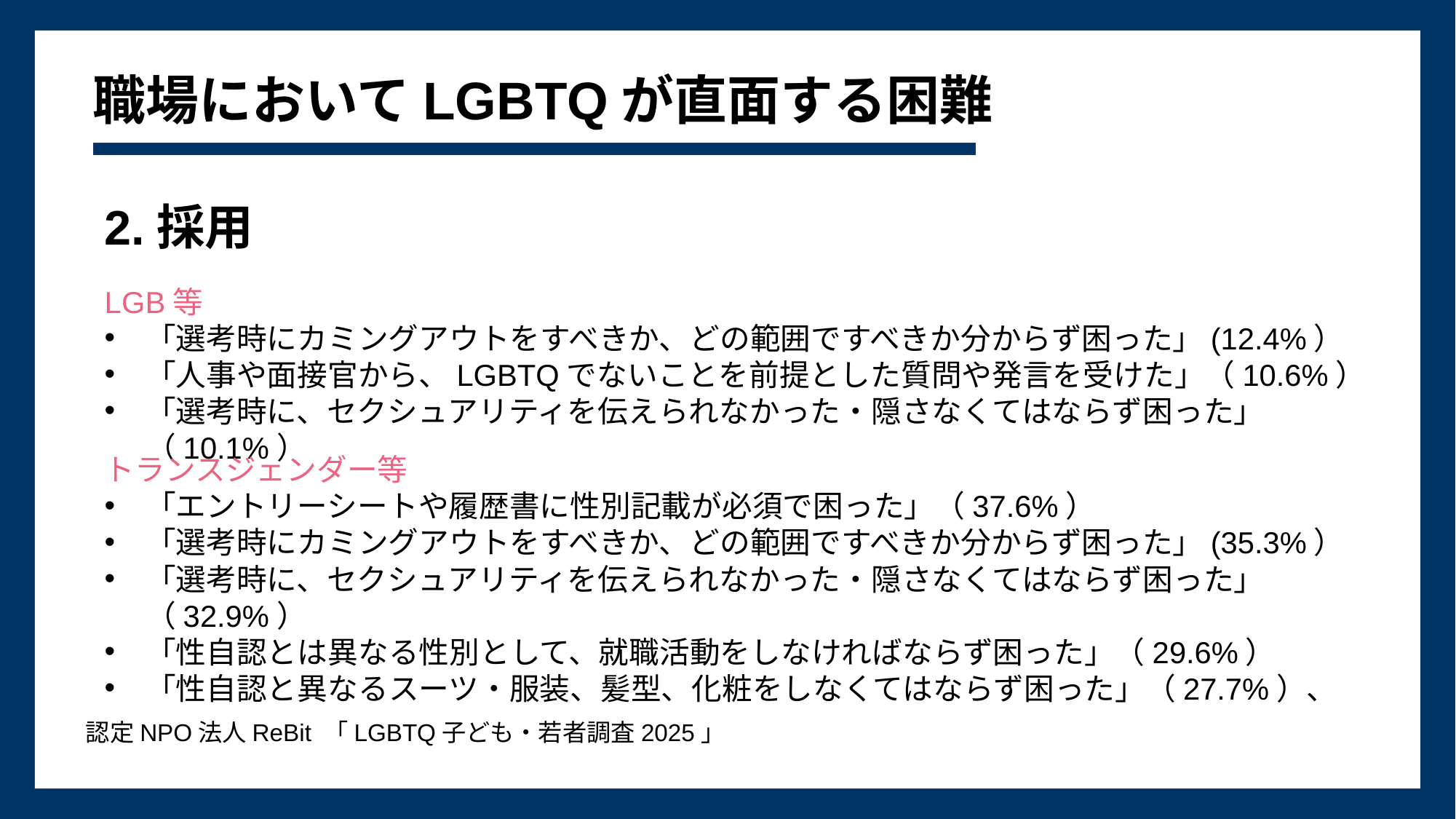

# 職場においてLGBTQが直面する困難

2.採用
LGB等
「選考時にカミングアウトをすべきか、どの範囲ですべきか分からず困った」(12.4%）
「人事や面接官から、LGBTQでないことを前提とした質問や発言を受けた」（10.6%）
「選考時に、セクシュアリティを伝えられなかった・隠さなくてはならず困った」（10.1%）
トランスジェンダー等
「エントリーシートや履歴書に性別記載が必須で困った」（37.6%）
「選考時にカミングアウトをすべきか、どの範囲ですべきか分からず困った」(35.3%）
「選考時に、セクシュアリティを伝えられなかった・隠さなくてはならず困った」（32.9%）
「性自認とは異なる性別として、就職活動をしなければならず困った」（29.6%）
「性自認と異なるスーツ・服装、髪型、化粧をしなくてはならず困った」（27.7%）、
認定NPO法人ReBit 「LGBTQ子ども・若者調査2025」